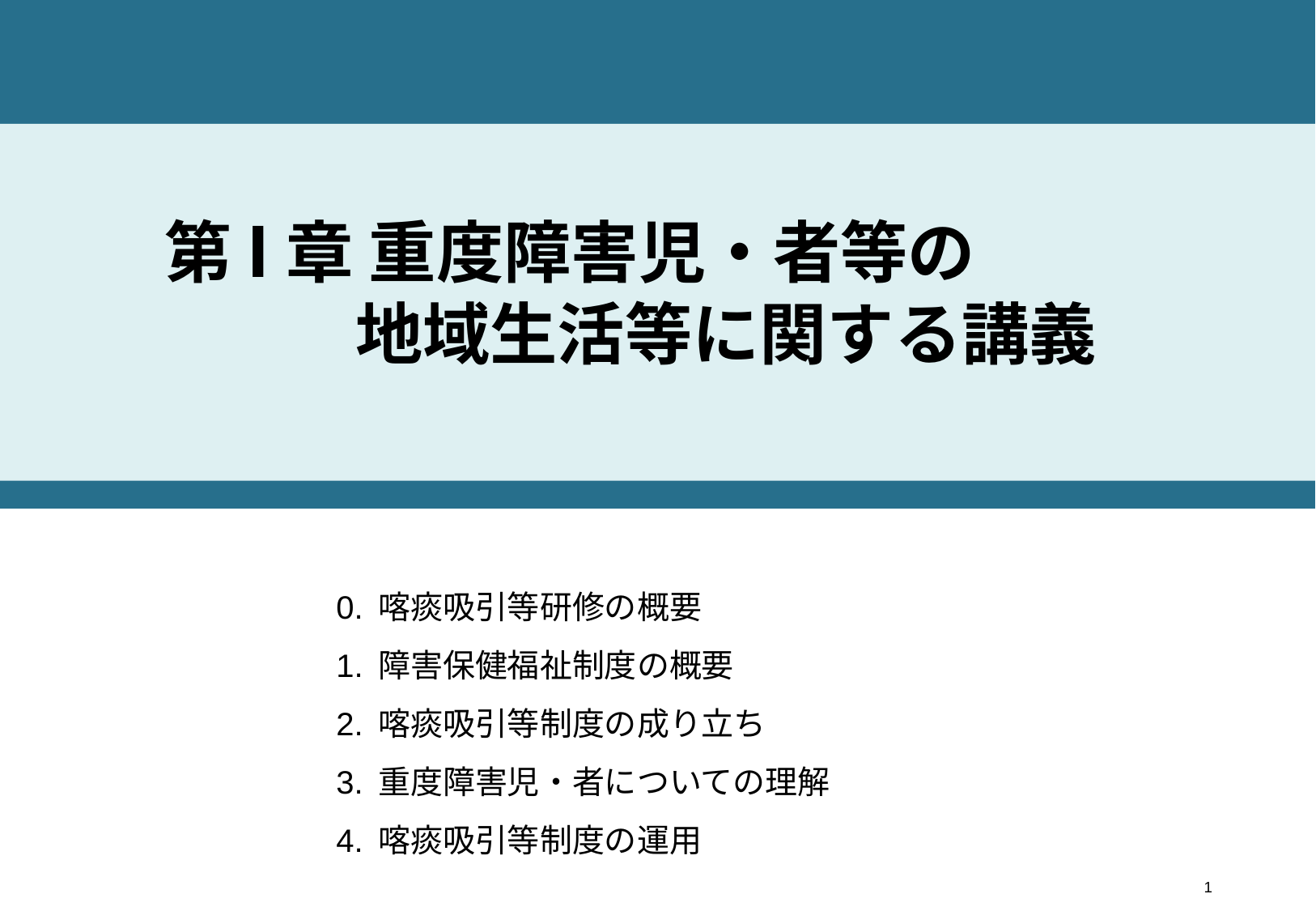

# 第I章 重度障害児・者等の 地域生活等に関する講義

0. 喀痰吸引等研修の概要
1. 障害保健福祉制度の概要
2. 喀痰吸引等制度の成り立ち
3. 重度障害児・者についての理解
4. 喀痰吸引等制度の運用
1